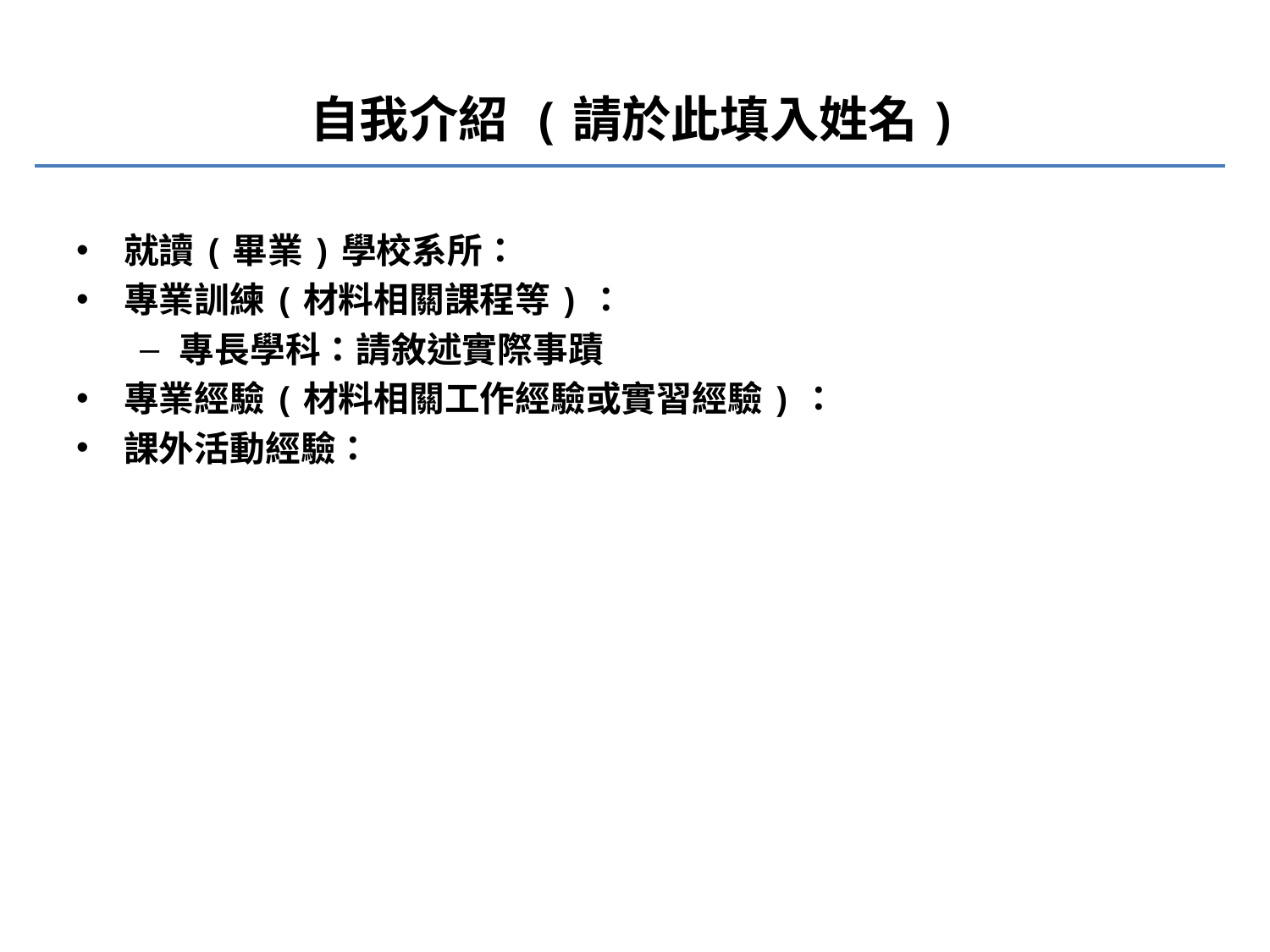

# 自我介紹 (請於此填入姓名)
就讀(畢業)學校系所：
專業訓練(材料相關課程等)：
專長學科：請敘述實際事蹟
專業經驗(材料相關工作經驗或實習經驗)：
課外活動經驗：